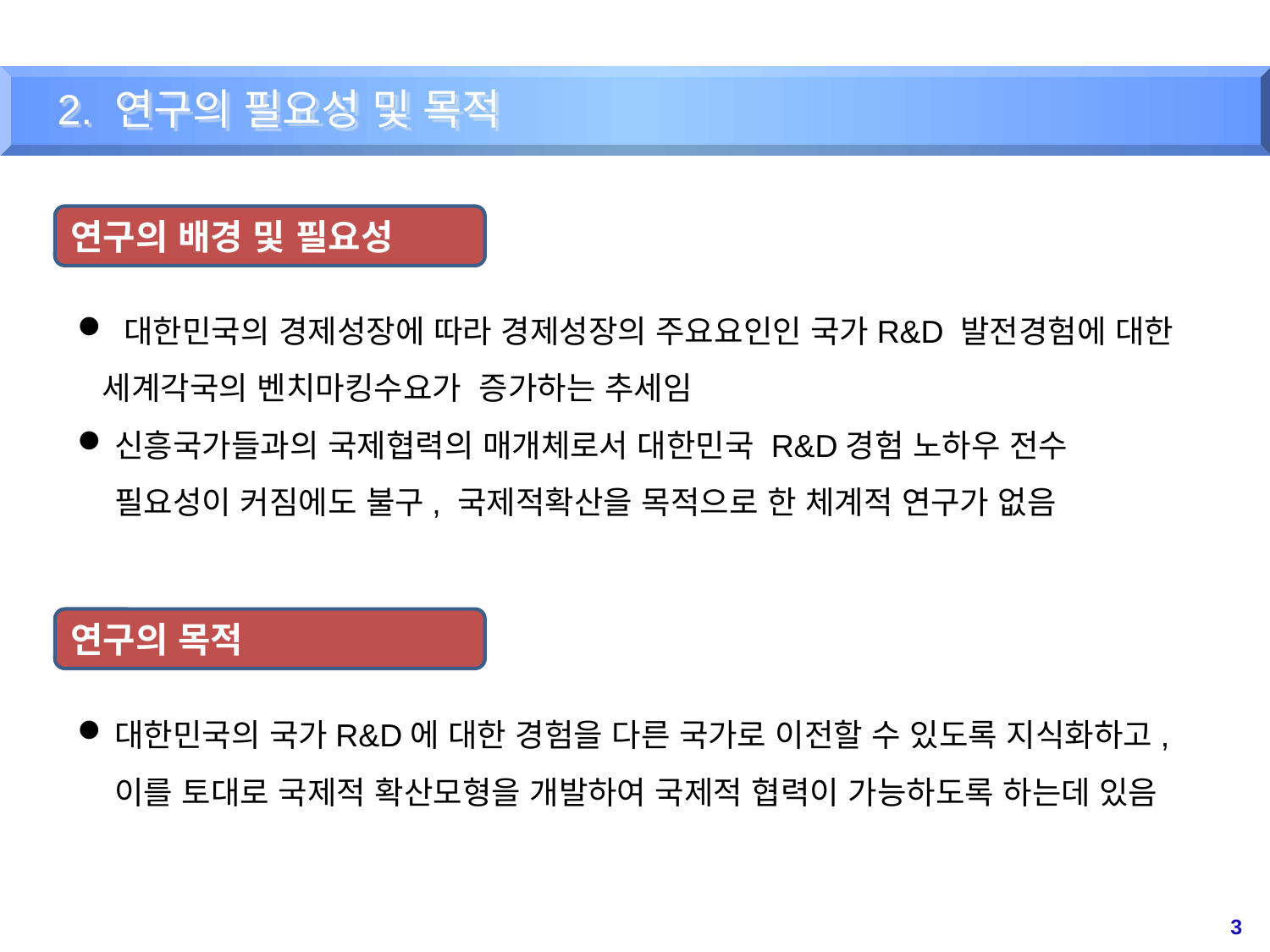

2. 연구의 필요성 및 목적
연구의 배경 및 필요성
 대한민국의 경제성장에 따라 경제성장의 주요요인인 국가R&D 발전경험에 대한 세계각국의 벤치마킹수요가  증가하는 추세임
신흥국가들과의 국제협력의 매개체로서 대한민국 R&D경험 노하우 전수 필요성이 커짐에도 불구, 국제적확산을 목적으로 한 체계적 연구가 없음
연구의 목적
대한민국의 국가R&D에 대한 경험을 다른 국가로 이전할 수 있도록 지식화하고, 이를 토대로 국제적 확산모형을 개발하여 국제적 협력이 가능하도록 하는데 있음
3